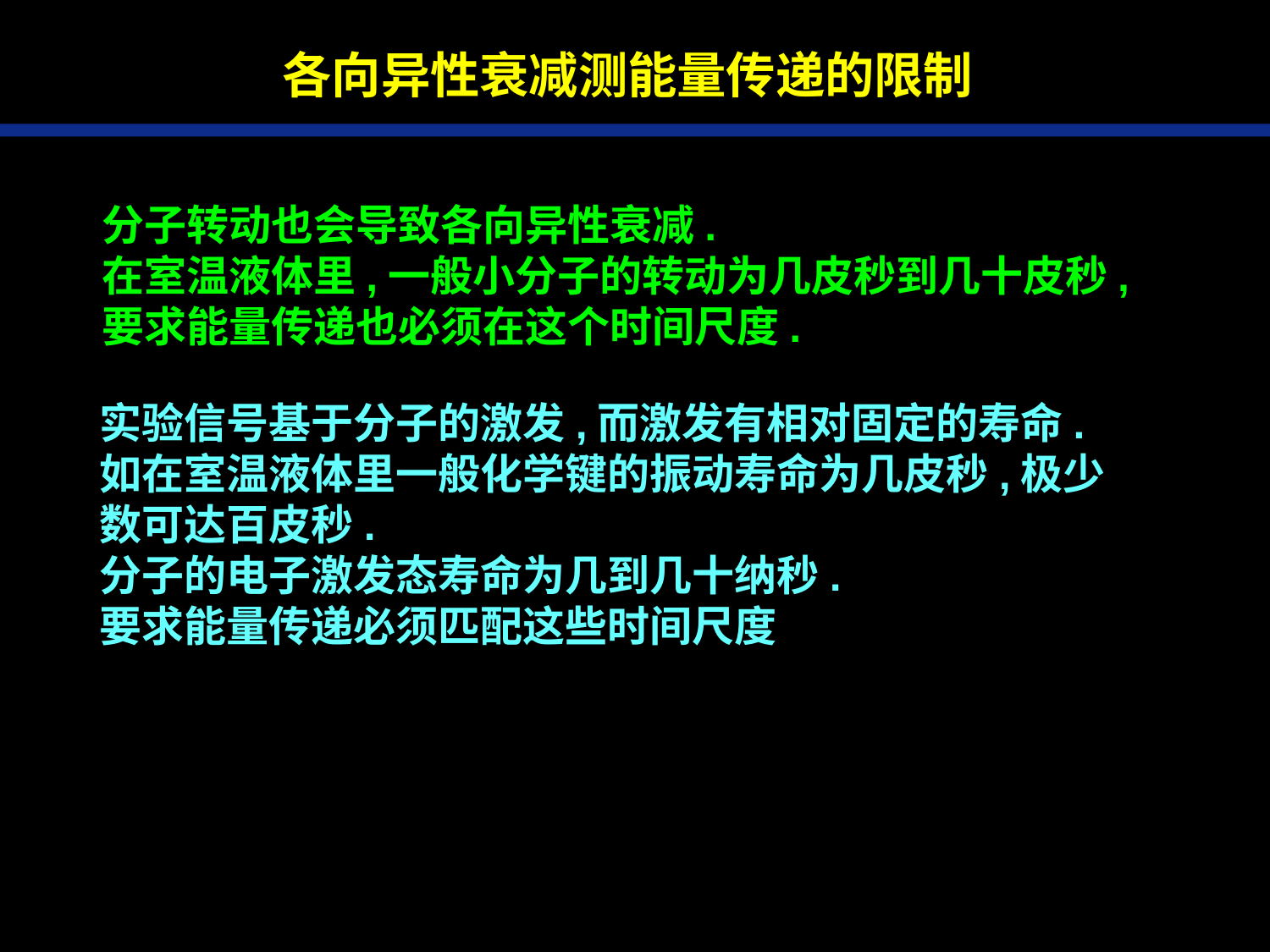

各向异性衰减测能量传递的限制

分子转动也会导致各向异性衰减.
在室温液体里,一般小分子的转动为几皮秒到几十皮秒,
要求能量传递也必须在这个时间尺度.
实验信号基于分子的激发,而激发有相对固定的寿命.
如在室温液体里一般化学键的振动寿命为几皮秒,极少数可达百皮秒.
分子的电子激发态寿命为几到几十纳秒.
要求能量传递必须匹配这些时间尺度